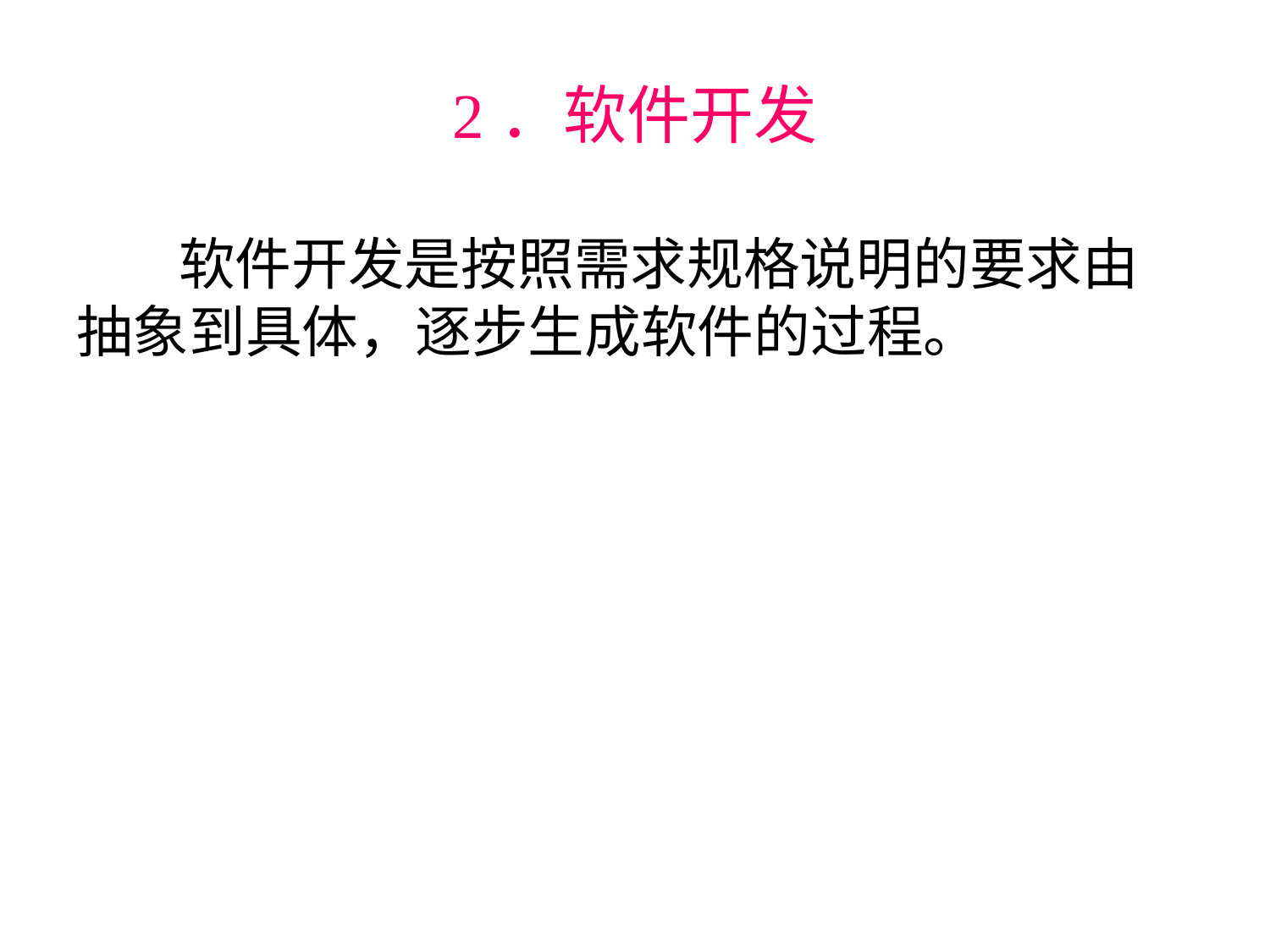

# 2．软件开发
       软件开发是按照需求规格说明的要求由抽象到具体，逐步生成软件的过程。